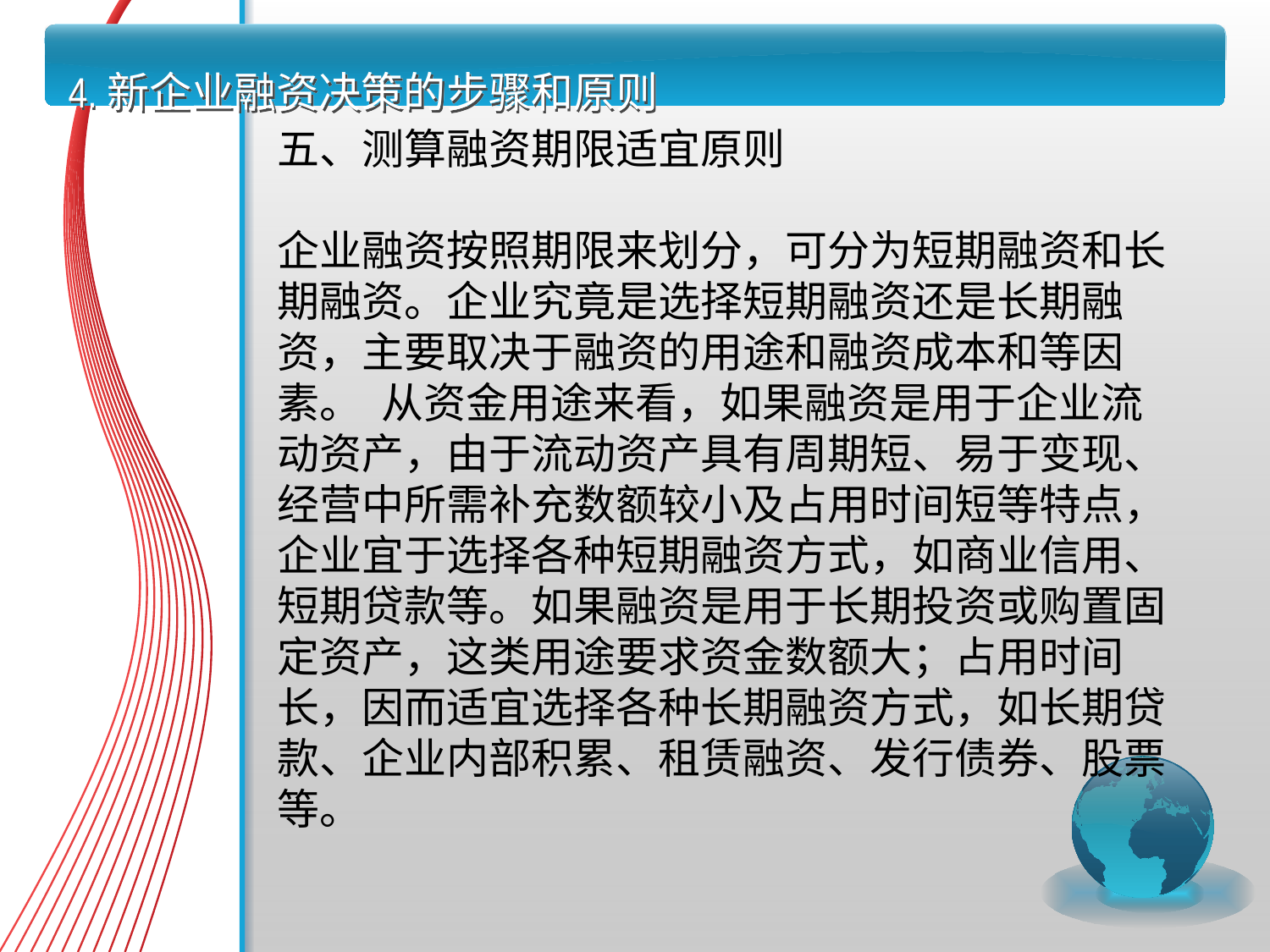

# 4.新企业融资决策的步骤和原则
五、测算融资期限适宜原则

企业融资按照期限来划分，可分为短期融资和长期融资。企业究竟是选择短期融资还是长期融资，主要取决于融资的用途和融资成本和等因素。  从资金用途来看，如果融资是用于企业流动资产，由于流动资产具有周期短、易于变现、经营中所需补充数额较小及占用时间短等特点，企业宜于选择各种短期融资方式，如商业信用、短期贷款等。如果融资是用于长期投资或购置固定资产，这类用途要求资金数额大；占用时间长，因而适宜选择各种长期融资方式，如长期贷款、企业内部积累、租赁融资、发行债券、股票等。